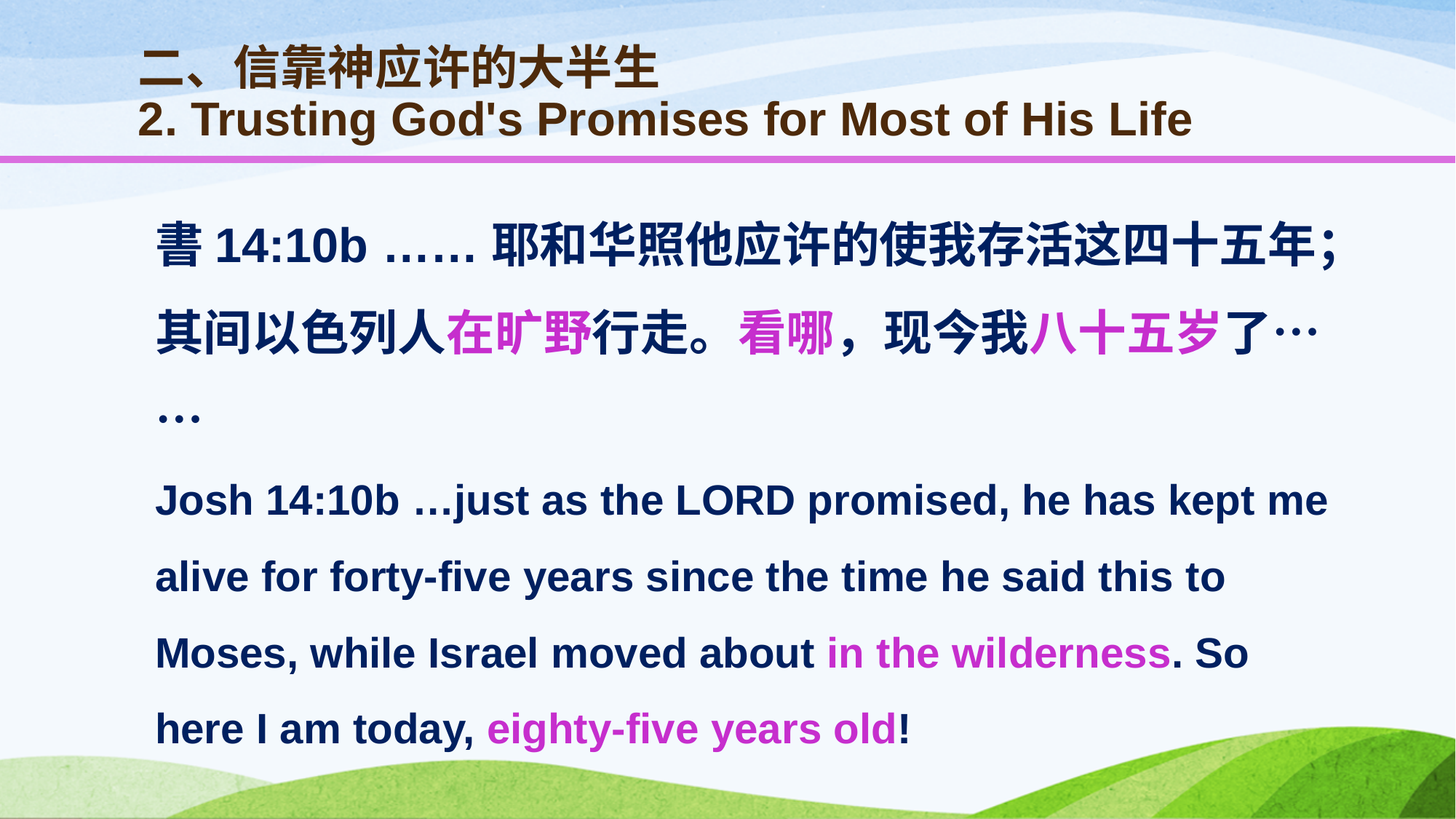

# 二、信靠神应许的大半生 2. Trusting God's Promises for Most of His Life
書14:10b ……耶和华照他应许的使我存活这四十五年；其间以色列人在旷野行走。看哪，现今我八十五岁了……
Josh 14:10b …just as the LORD promised, he has kept me alive for forty-five years since the time he said this to Moses, while Israel moved about in the wilderness. So here I am today, eighty-five years old!